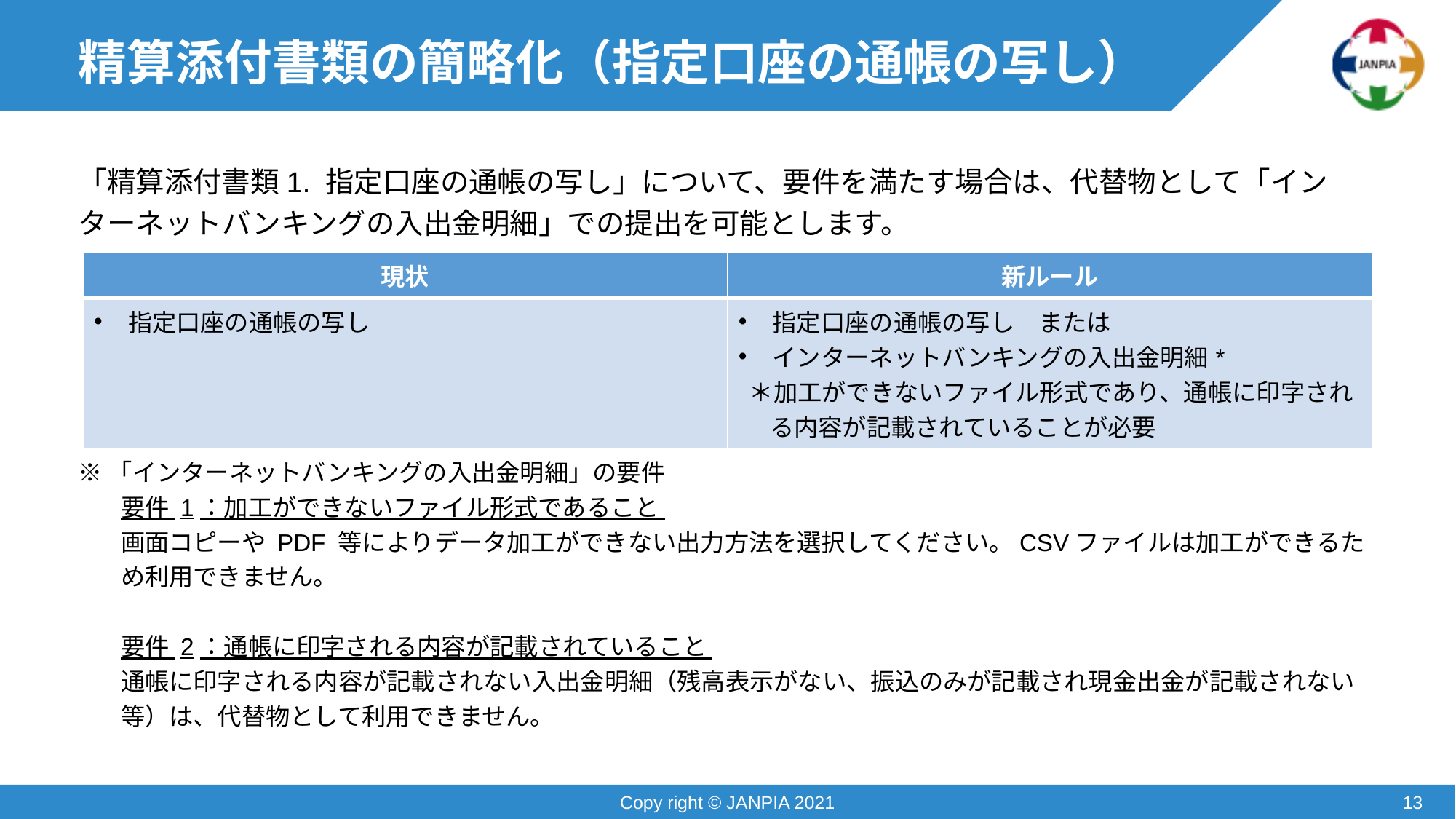

# 精算添付書類の簡略化（指定口座の通帳の写し）
「精算添付書類1. 指定口座の通帳の写し」について、要件を満たす場合は、代替物として「インターネットバンキングの入出金明細」での提出を可能とします。

※「インターネットバンキングの入出金明細」の要件
要件 1：加工ができないファイル形式であること
画面コピーや PDF 等によりデータ加工ができない出力方法を選択してください。CSVファイルは加工ができるため利用できません。
要件 2：通帳に印字される内容が記載されていること
通帳に印字される内容が記載されない入出金明細（残高表示がない、振込のみが記載され現金出金が記載されない等）は、代替物として利用できません。
| 現状 | 新ルール |
| --- | --- |
| 指定口座の通帳の写し | 指定口座の通帳の写し　または インターネットバンキングの入出金明細\* ＊加工ができないファイル形式であり、通帳に印字される内容が記載されていることが必要 |
Copy right © JANPIA 2021
13